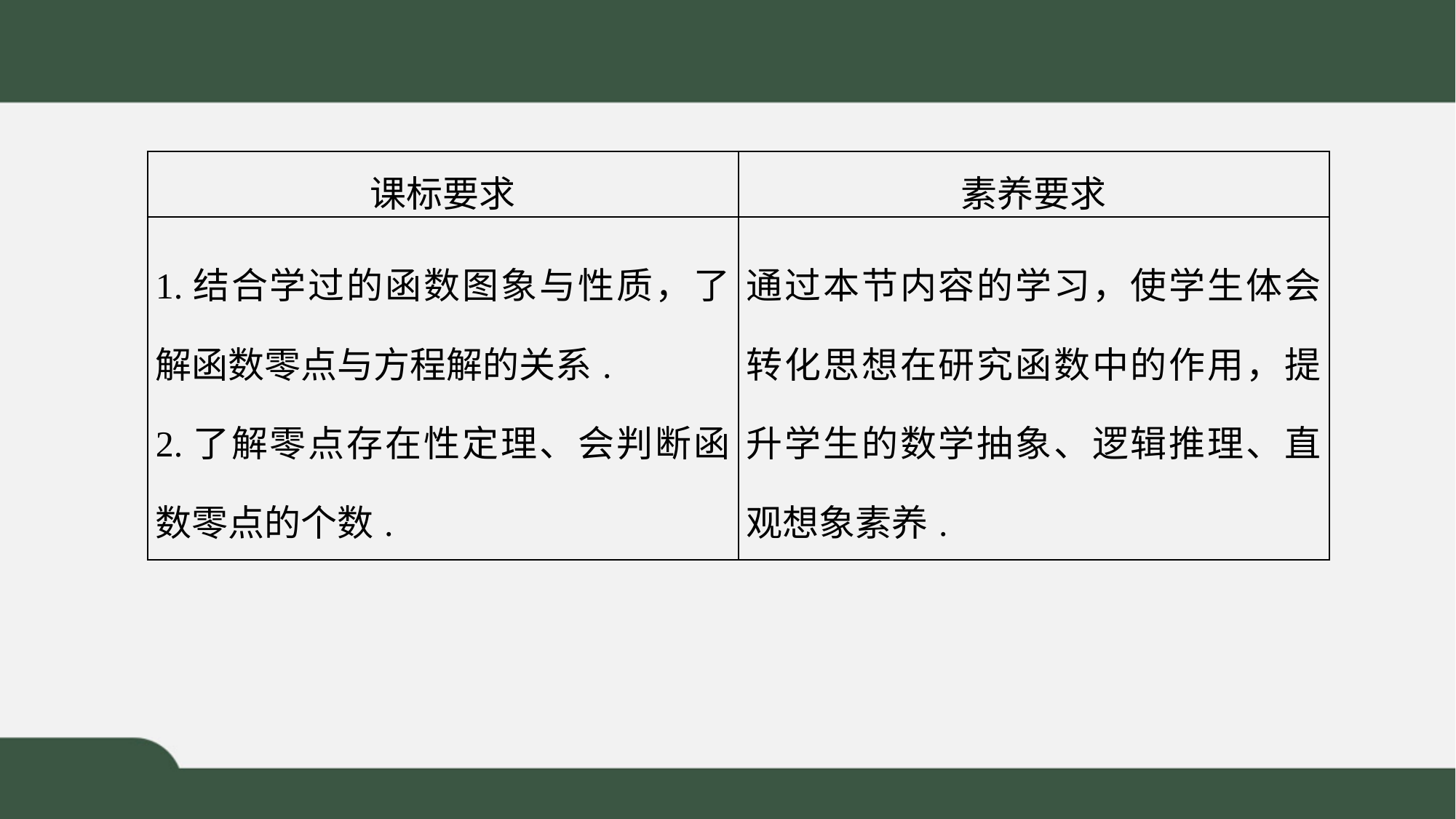

| 课标要求 | 素养要求 |
| --- | --- |
| 1.结合学过的函数图象与性质，了解函数零点与方程解的关系. 2.了解零点存在性定理、会判断函数零点的个数. | 通过本节内容的学习，使学生体会转化思想在研究函数中的作用，提升学生的数学抽象、逻辑推理、直观想象素养. |